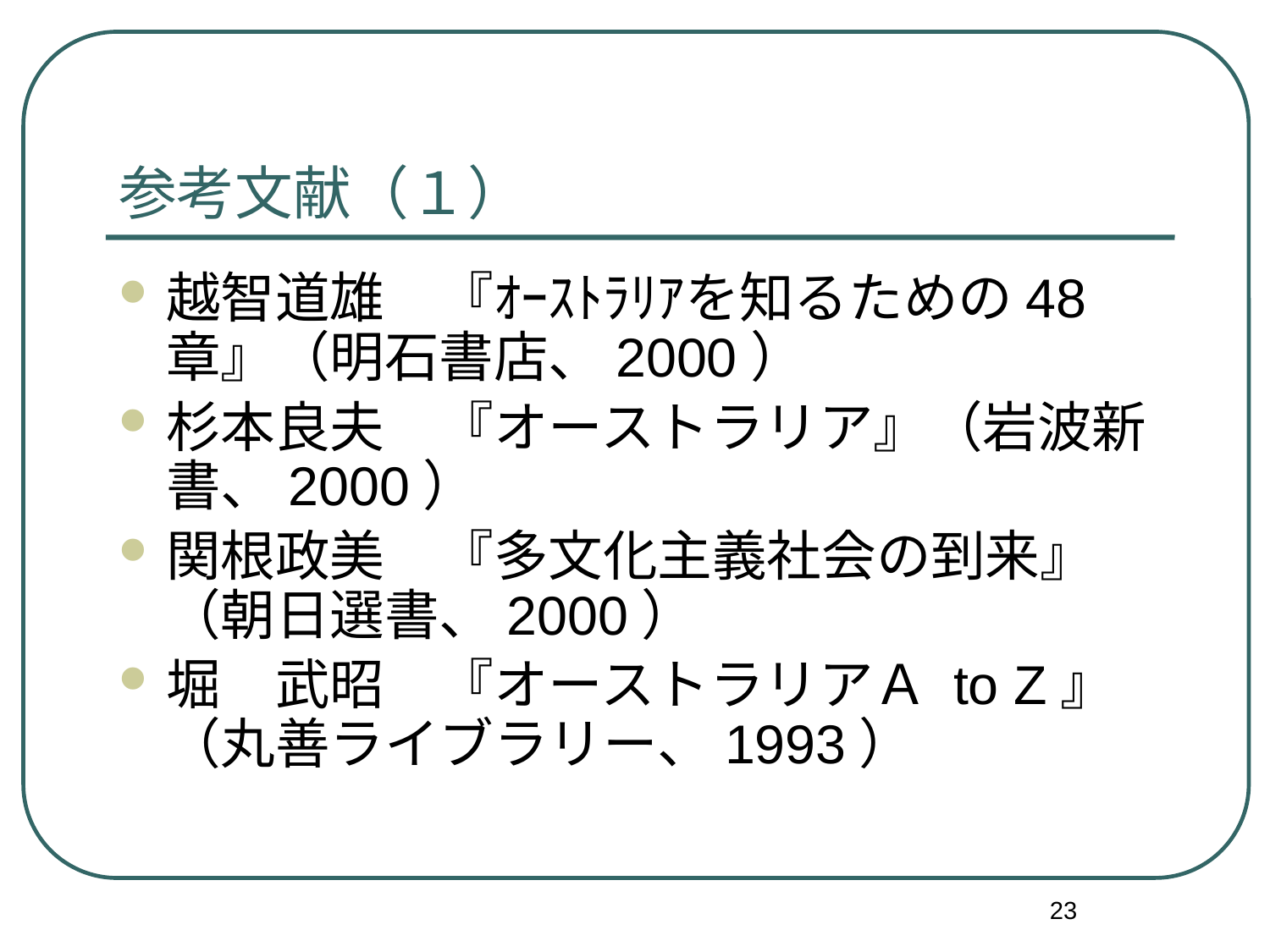

# 参考文献（１）
越智道雄　『ｵｰｽﾄﾗﾘｱを知るための48章』（明石書店、2000）
杉本良夫　『オーストラリア』（岩波新書、2000）
関根政美　『多文化主義社会の到来』（朝日選書、2000）
堀　武昭　『オーストラリアＡ to Z』（丸善ライブラリー、1993）
23